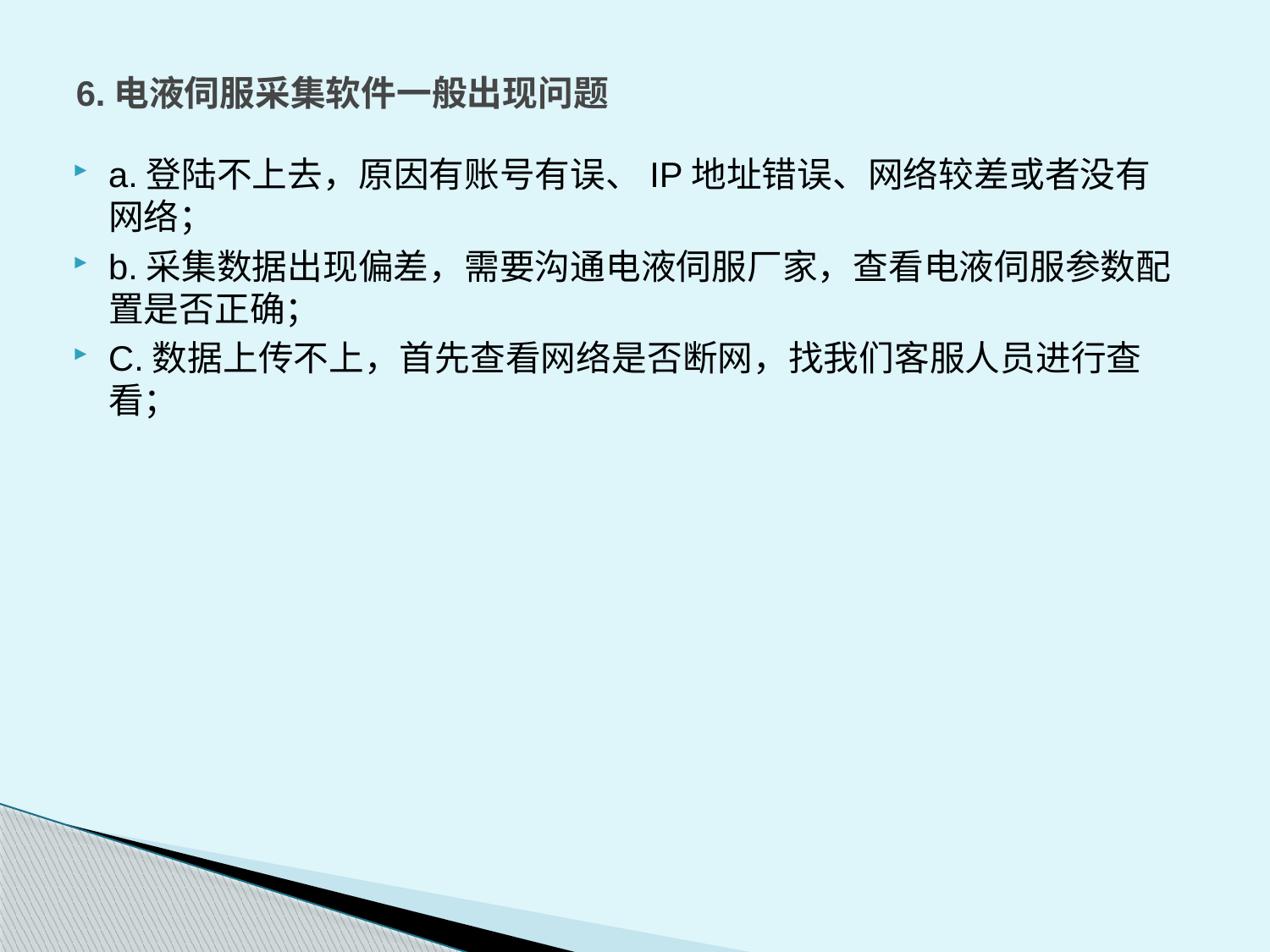

# 6.电液伺服采集软件一般出现问题
a.登陆不上去，原因有账号有误、IP地址错误、网络较差或者没有网络；
b.采集数据出现偏差，需要沟通电液伺服厂家，查看电液伺服参数配置是否正确；
C.数据上传不上，首先查看网络是否断网，找我们客服人员进行查看；